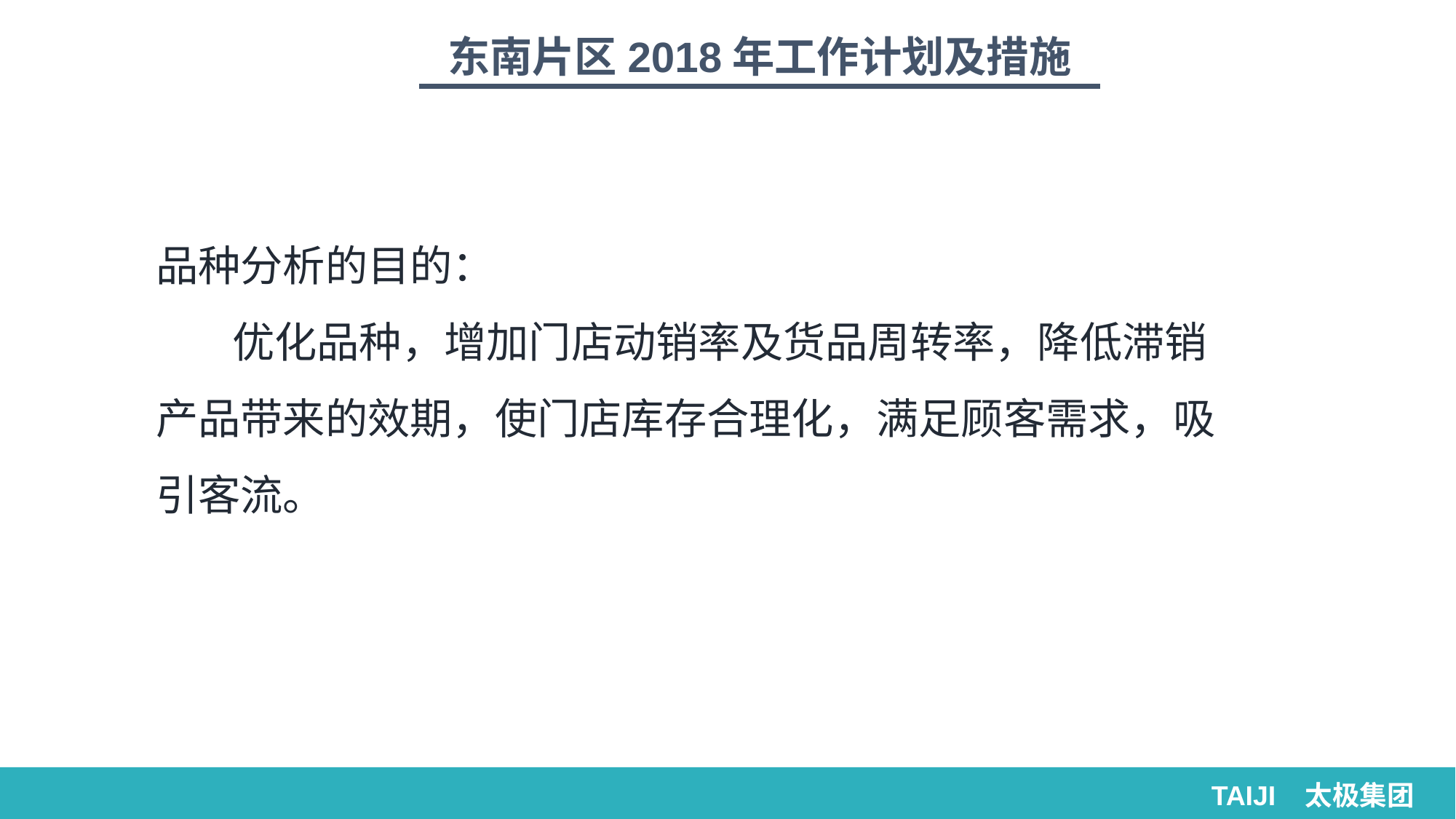

东南片区2018年工作计划及措施

品种分析的目的：
       优化品种，增加门店动销率及货品周转率，降低滞销产品带来的效期，使门店库存合理化，满足顾客需求，吸引客流。

TAIJI   太极集团